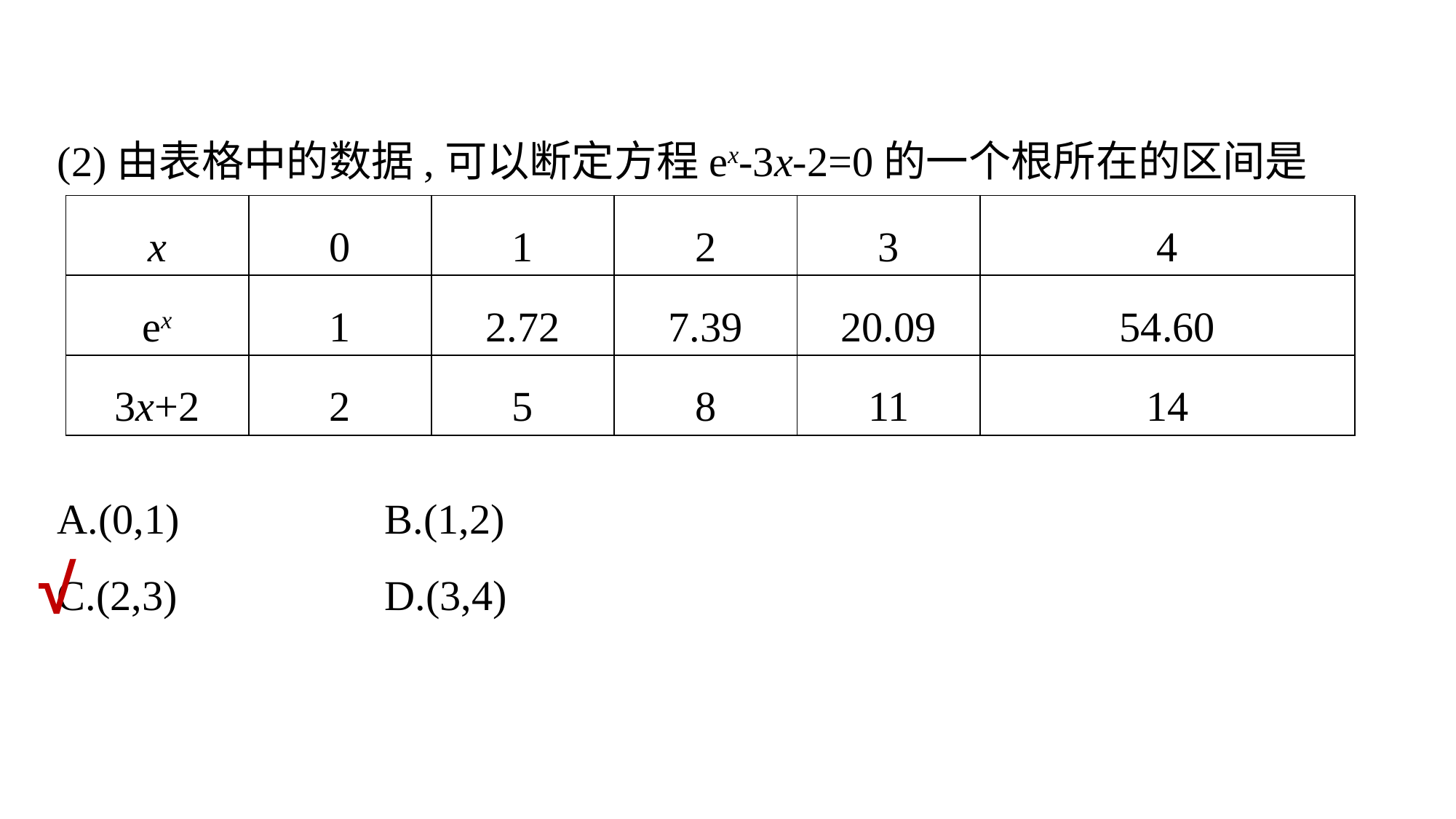

(2)由表格中的数据,可以断定方程ex-3x-2=0的一个根所在的区间是
| x | 0 | 1 | 2 | 3 | 4 |
| --- | --- | --- | --- | --- | --- |
| ex | 1 | 2.72 | 7.39 | 20.09 | 54.60 |
| 3x+2 | 2 | 5 | 8 | 11 | 14 |
A.(0,1)		B.(1,2)
C.(2,3)		D.(3,4)
√